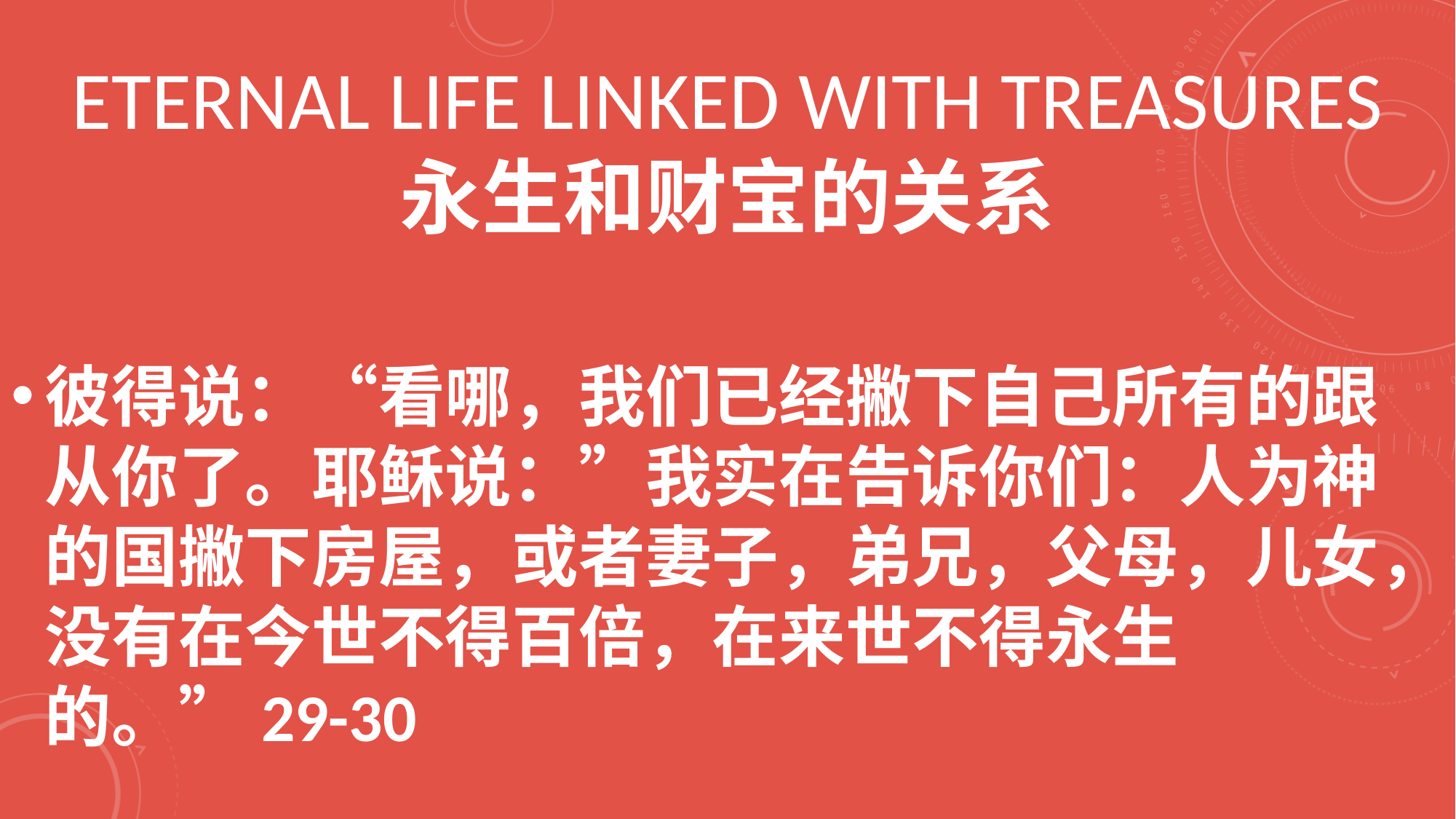

# ETERNAL LIFE LINKED WITH TREASURES 永生和财宝的关系
彼得说：“看哪，我们已经撇下自己所有的跟从你了。耶稣说：”我实在告诉你们：人为神的国撇下房屋，或者妻子，弟兄，父母，儿女，没有在今世不得百倍，在来世不得永生的。”29-30